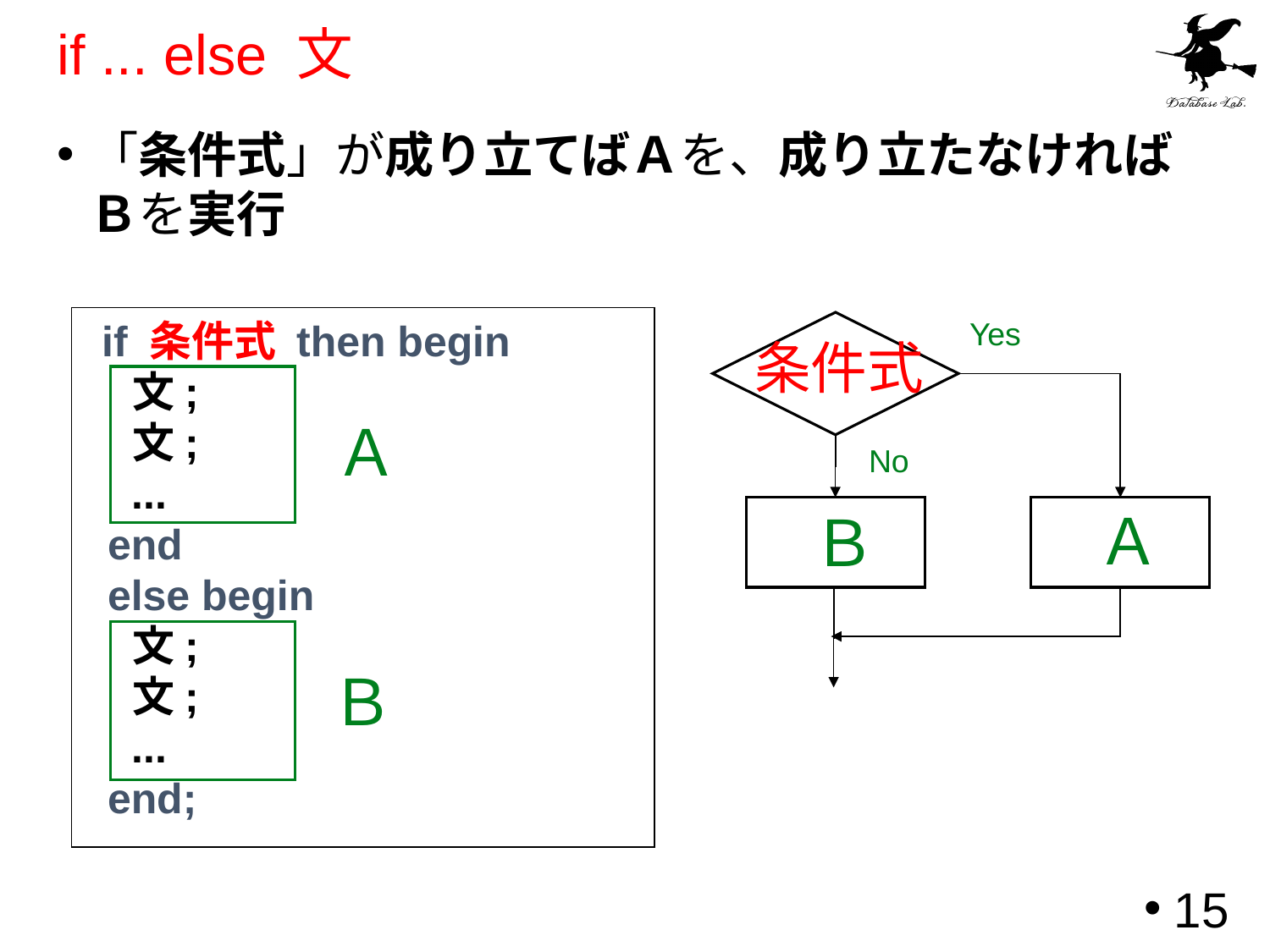

# if ... else 文
「条件式」が成り立てばＡを、成り立たなければＢを実行
  if 条件式 then begin
    文;
    文;
    ...
  end
  else begin
    文;
    文;
    ...
  end;
Yes

条件式

Ａ
No
Ａ
Ｂ

Ｂ
15